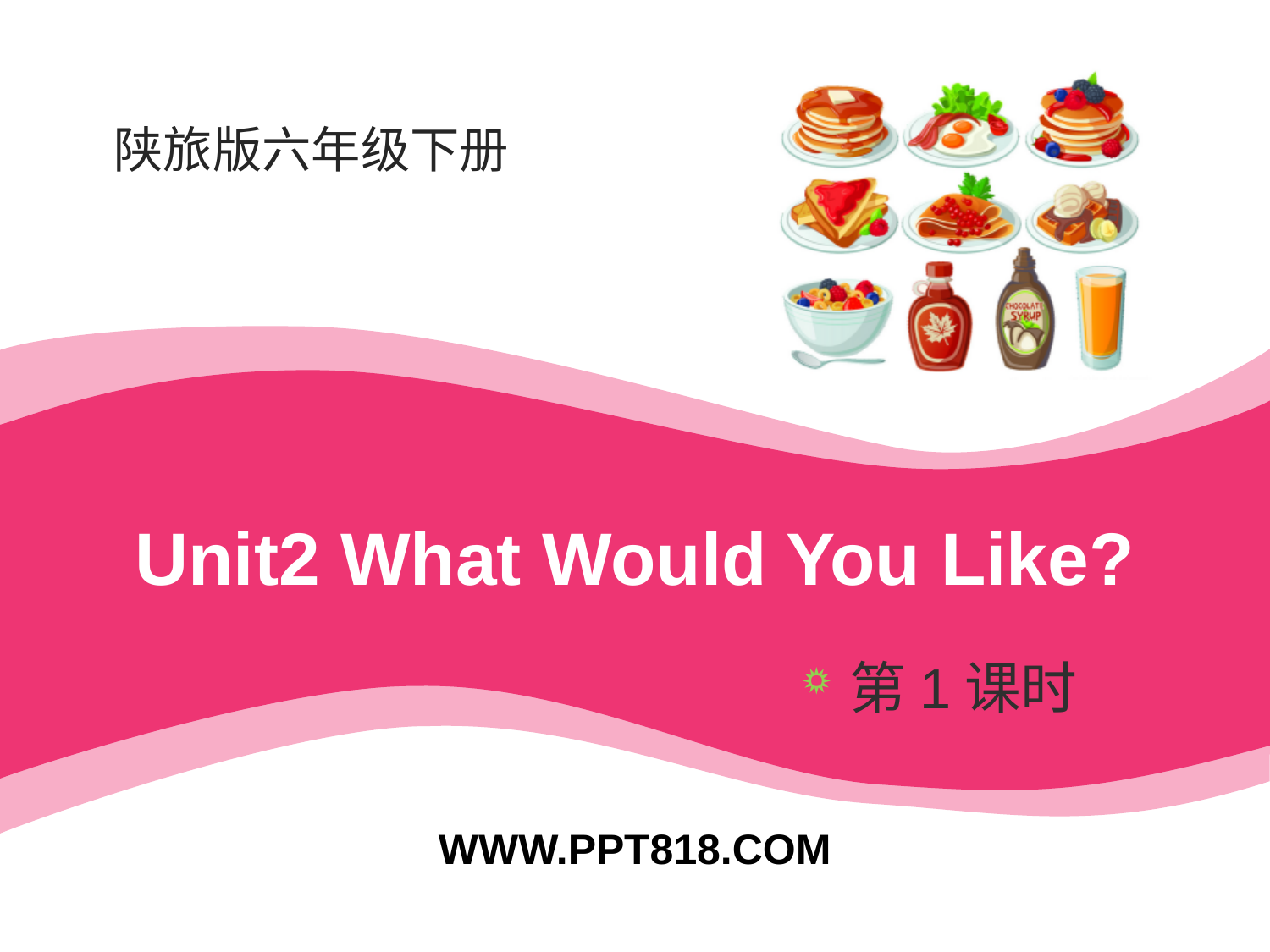

# Unit2 What Would You Like?
第1课时
WWW.PPT818.COM